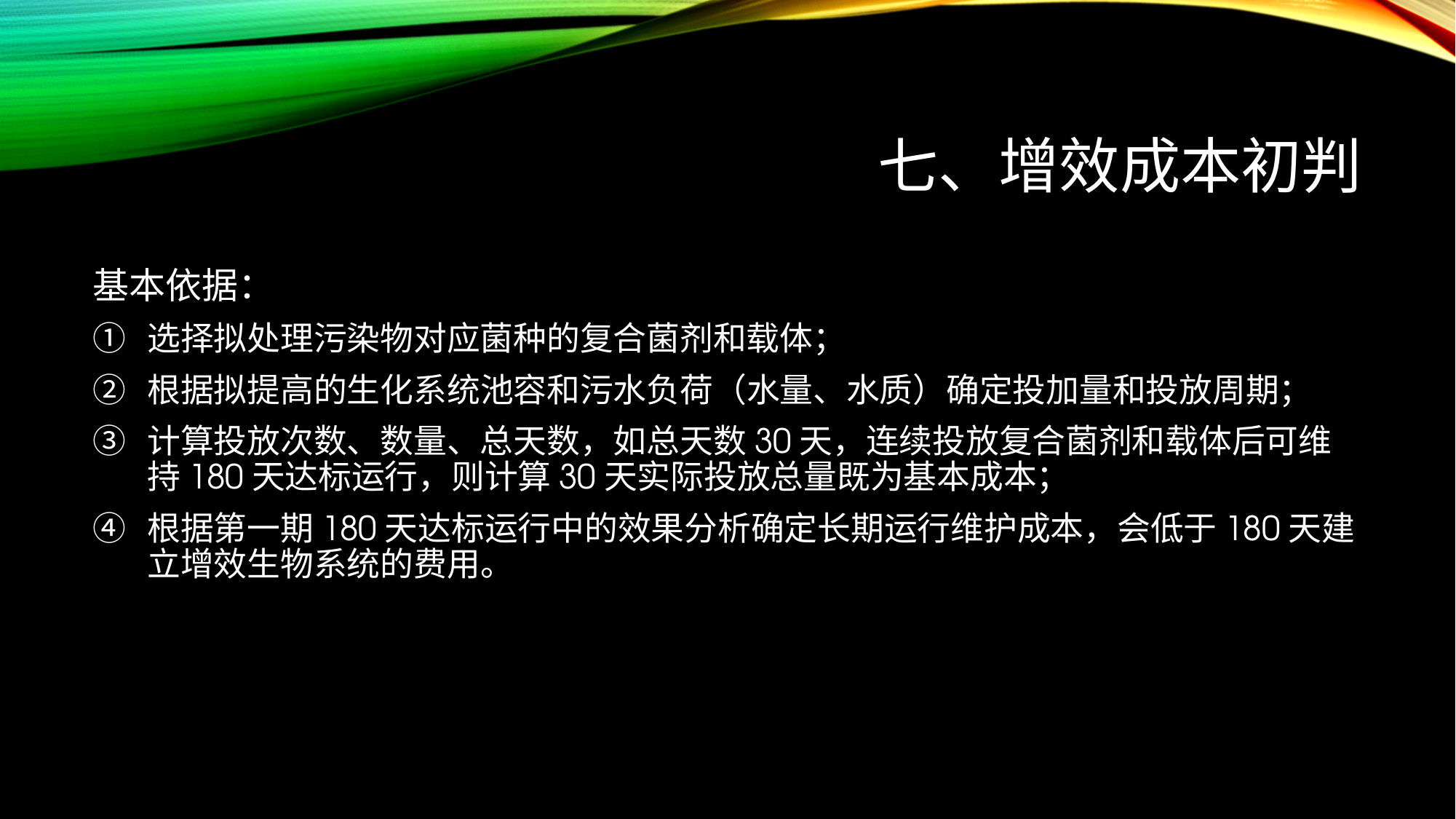

# 七、增效成本初判
基本依据：
选择拟处理污染物对应菌种的复合菌剂和载体；
根据拟提高的生化系统池容和污水负荷（水量、水质）确定投加量和投放周期；
计算投放次数、数量、总天数，如总天数30天，连续投放复合菌剂和载体后可维持180天达标运行，则计算30天实际投放总量既为基本成本；
根据第一期180天达标运行中的效果分析确定长期运行维护成本，会低于180天建立增效生物系统的费用。